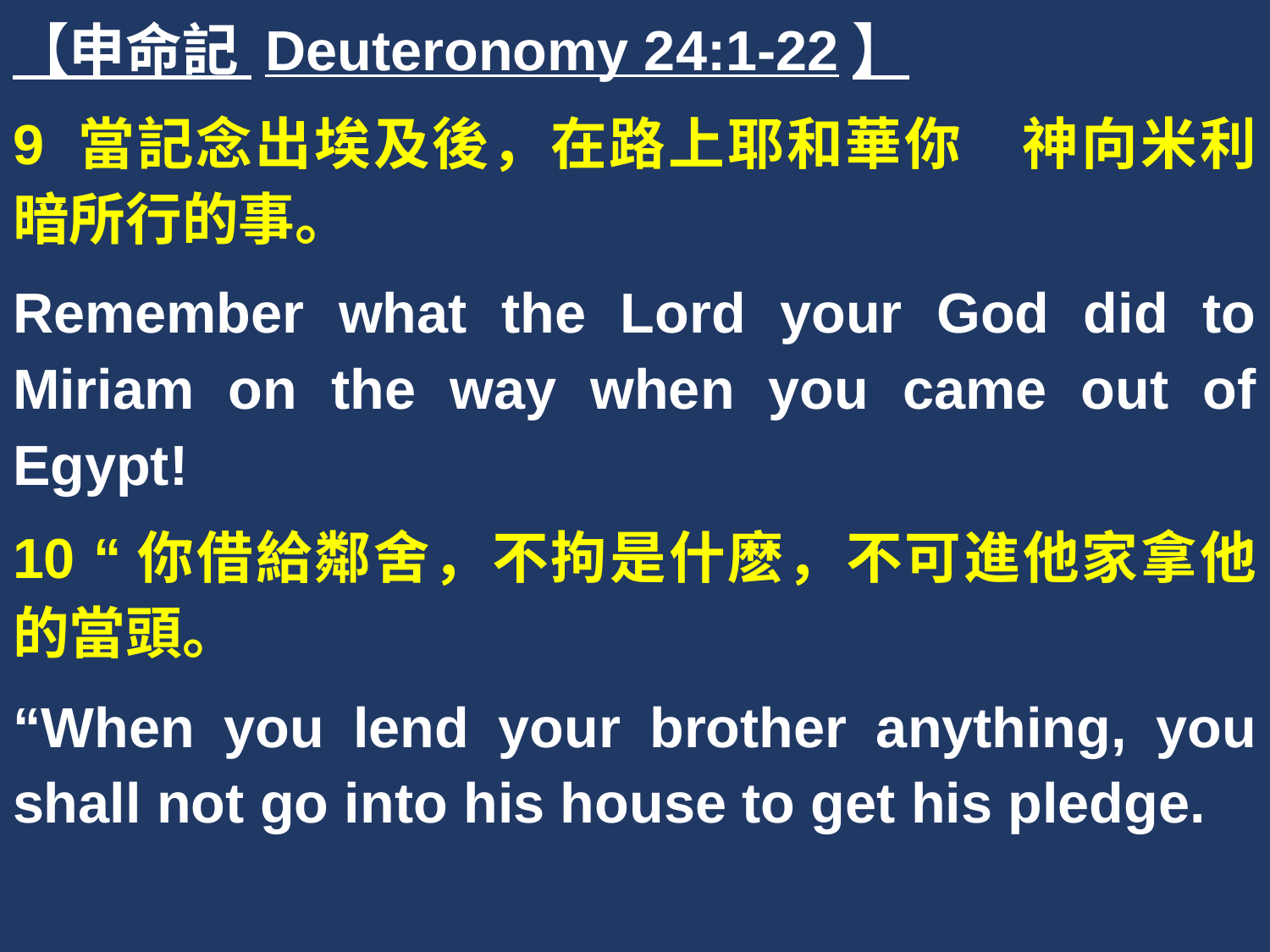

【申命記 Deuteronomy 24:1-22】
9 當記念出埃及後，在路上耶和華你　神向米利暗所行的事。
Remember what the Lord your God did to Miriam on the way when you came out of Egypt!
10 “你借給鄰舍，不拘是什麽，不可進他家拿他的當頭。
“When you lend your brother anything, you shall not go into his house to get his pledge.